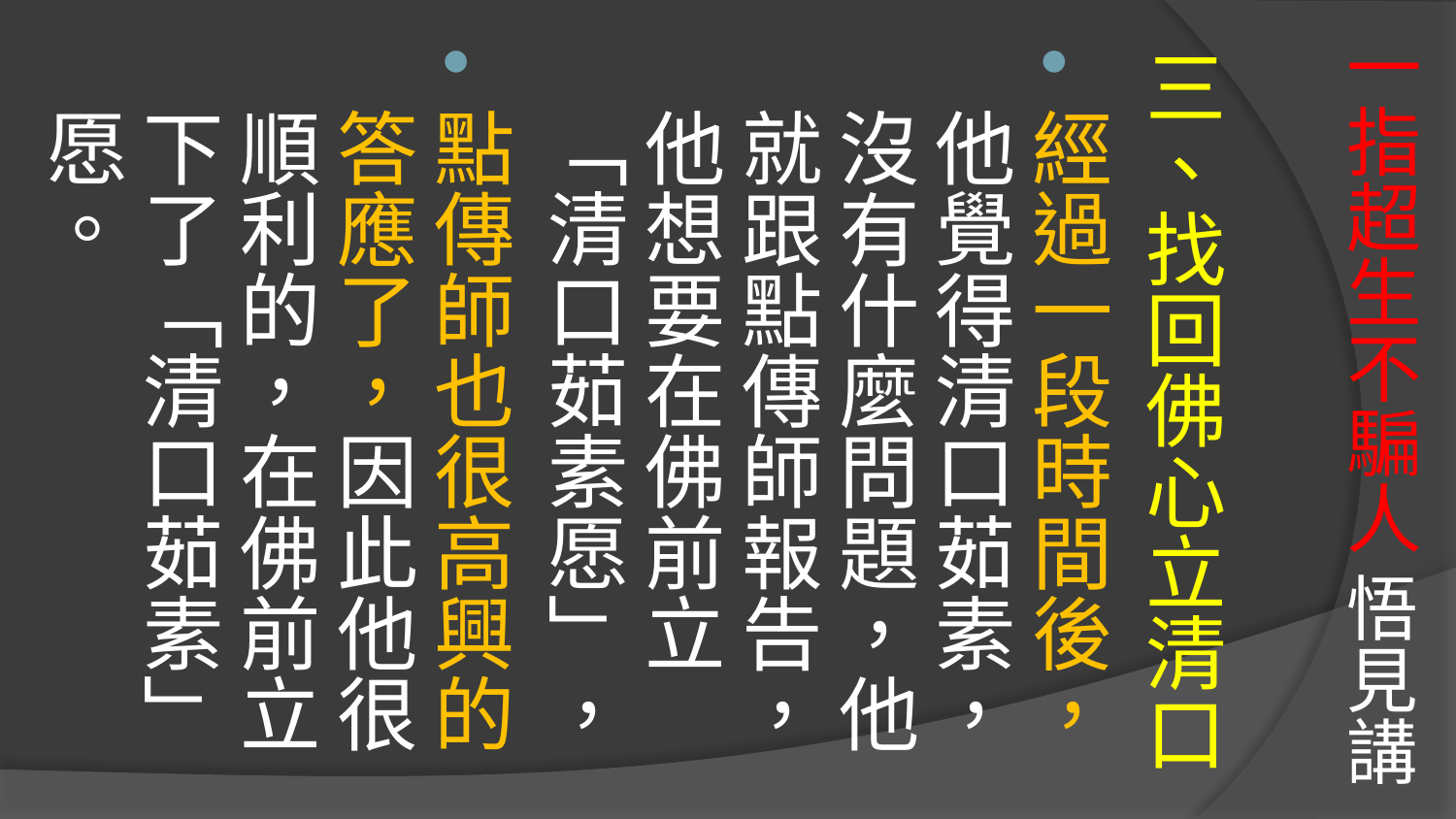

# 一指超生不騙人 悟見講
三、找回佛心立清口
經過一段時間後，他覺得清口茹素，沒有什麼問題，他就跟點傳師報告，他想要在佛前立「清口茹素愿」，
點傳師也很高興的答應了，因此他很順利的，在佛前立下了「清口茹素」愿。